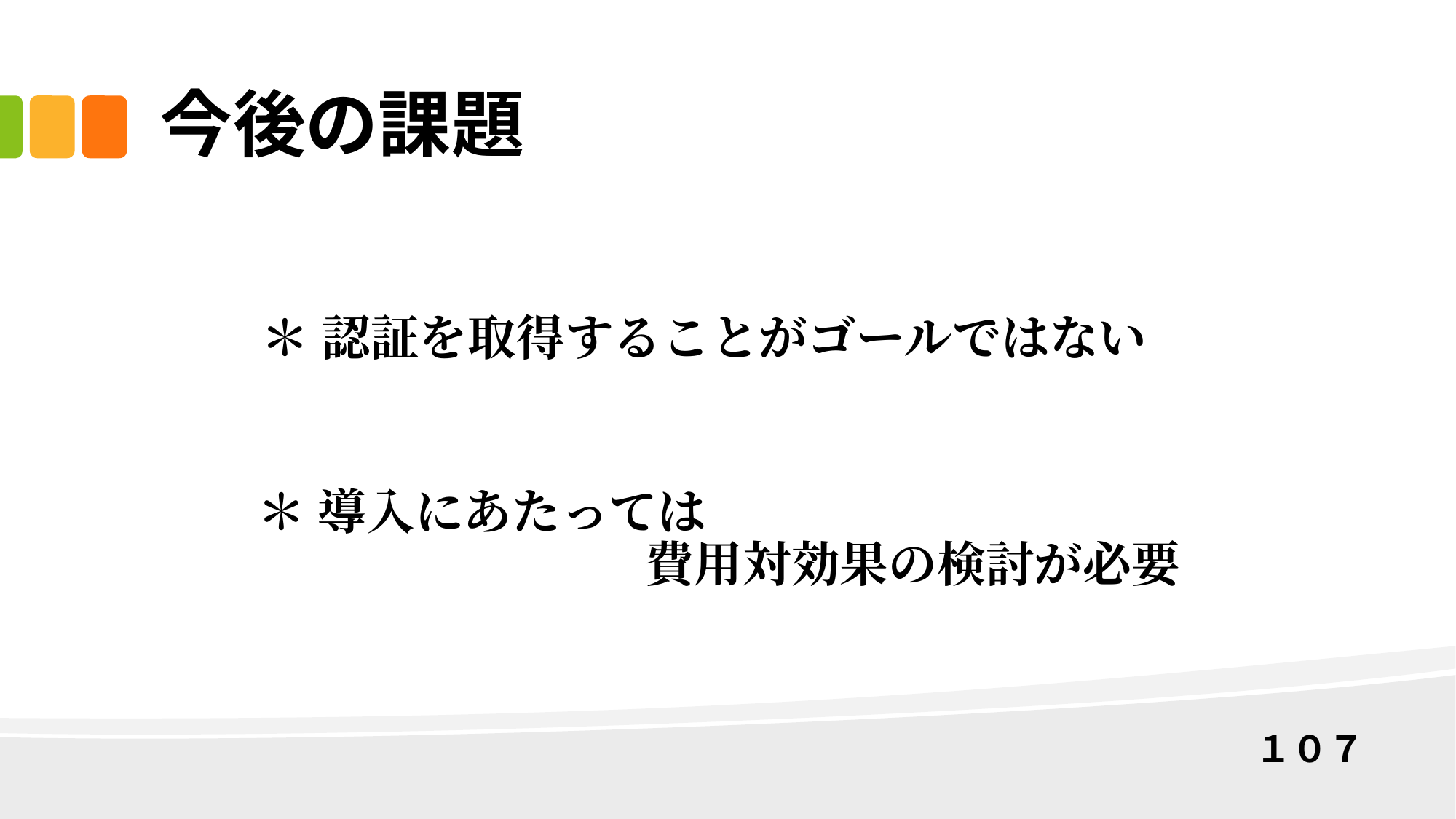

今後の課題
＊ 認証を取得することがゴールではない
＊ 導入にあたっては
　　　　　　　　費用対効果の検討が必要
１０７